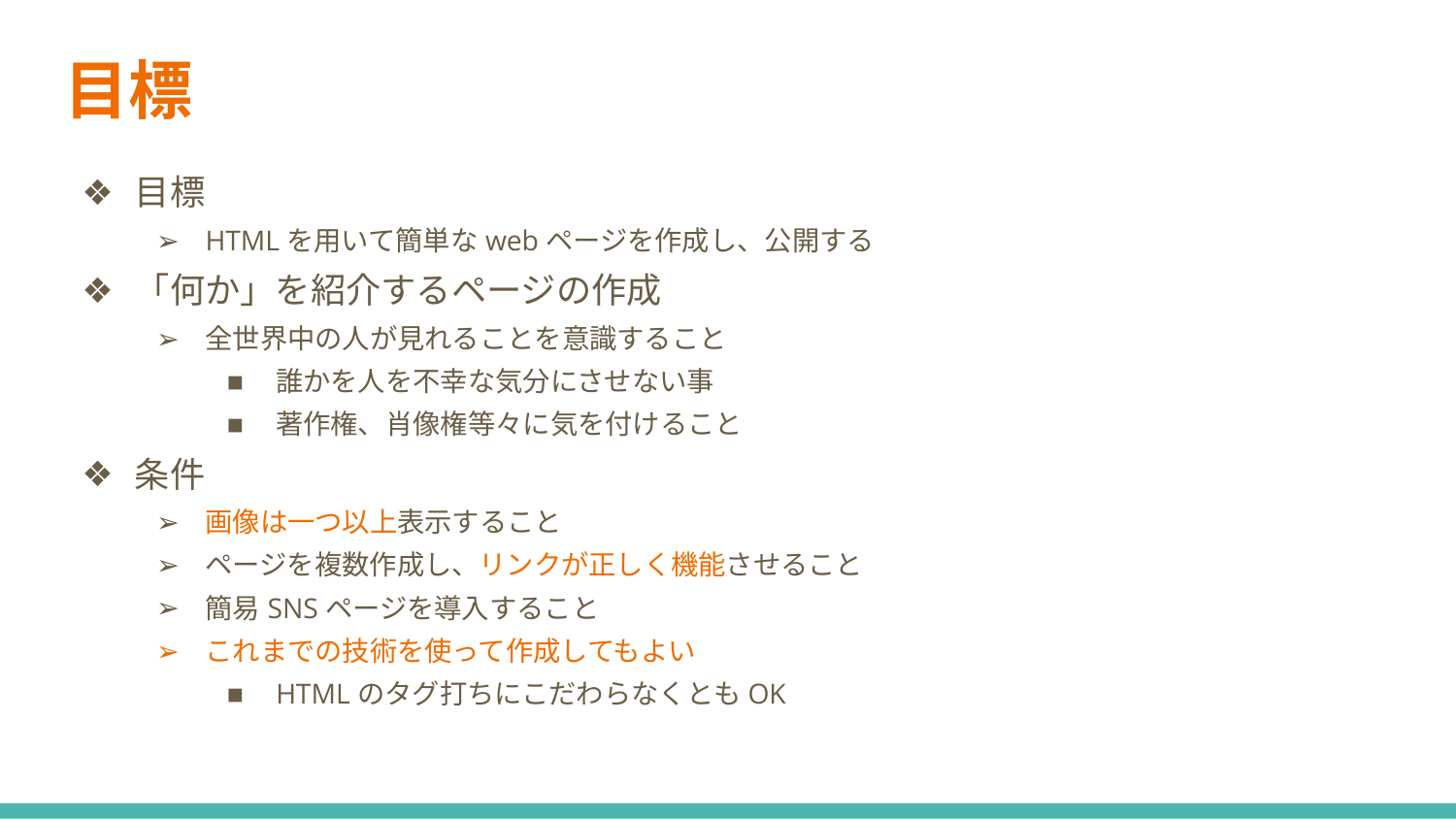

# 目標
目標
HTMLを用いて簡単なwebページを作成し、公開する
「何か」を紹介するページの作成
全世界中の人が見れることを意識すること
誰かを人を不幸な気分にさせない事
著作権、肖像権等々に気を付けること
条件
画像は一つ以上表示すること
ページを複数作成し、リンクが正しく機能させること
簡易SNSページを導入すること
これまでの技術を使って作成してもよい
HTMLのタグ打ちにこだわらなくともOK